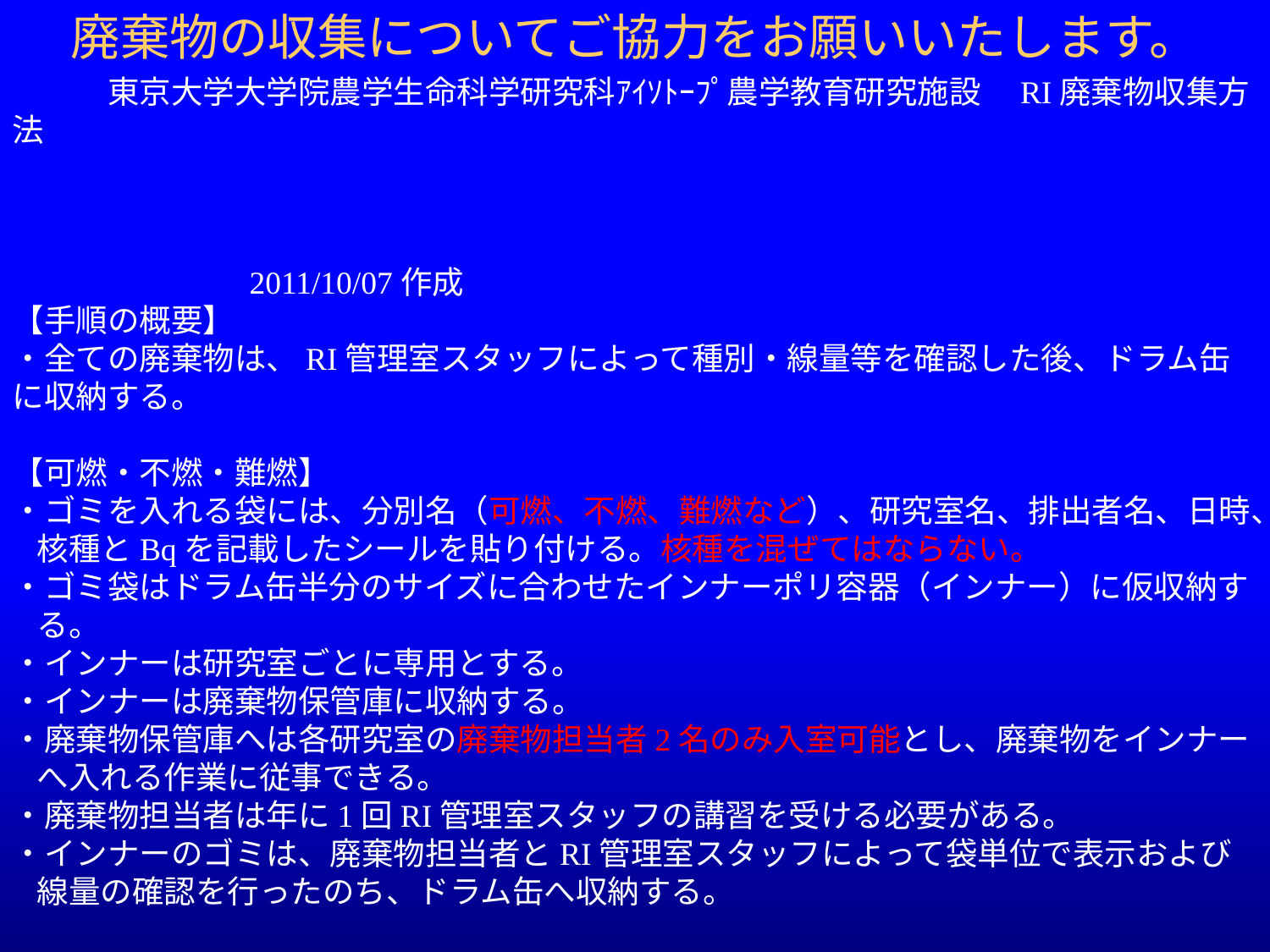

廃棄物の収集についてご協力をお願いいたします。
　　　東京大学大学院農学生命科学研究科ｱｲｿﾄｰﾌﾟ農学教育研究施設　RI廃棄物収集方法
　　　　　　　　　　　　　　　　　　　　　　　　　　　　　　　　　　　　　　　　　　　　　　 2011/10/07作成
【手順の概要】
・全ての廃棄物は、RI管理室スタッフによって種別・線量等を確認した後、ドラム缶に収納する。

【可燃・不燃・難燃】
・ゴミを入れる袋には、分別名（可燃、不燃、難燃など）、研究室名、排出者名、日時、核種とBqを記載したシールを貼り付ける。核種を混ぜてはならない。
・ゴミ袋はドラム缶半分のサイズに合わせたインナーポリ容器（インナー）に仮収納する。
・インナーは研究室ごとに専用とする。
・インナーは廃棄物保管庫に収納する。
・廃棄物保管庫へは各研究室の廃棄物担当者2名のみ入室可能とし、廃棄物をインナーへ入れる作業に従事できる。
・廃棄物担当者は年に1回RI管理室スタッフの講習を受ける必要がある。
・インナーのゴミは、廃棄物担当者とRI管理室スタッフによって袋単位で表示および線量の確認を行ったのち、ドラム缶へ収納する。

【無機廃液・有機廃液】
・研究室ごとに、瓶等に仮に保管する。核種を混ぜてはならない。
・廃棄物担当者とRI管理室スタッフにより線量や種別の確認を行った後、ドラム缶へ収納する。
・無機廃液から有機溶媒の臭いがしないことなど確認する。
・廃棄の際は、研究室名、排出者名、日時、核種とBqを記載した用紙を提出する。